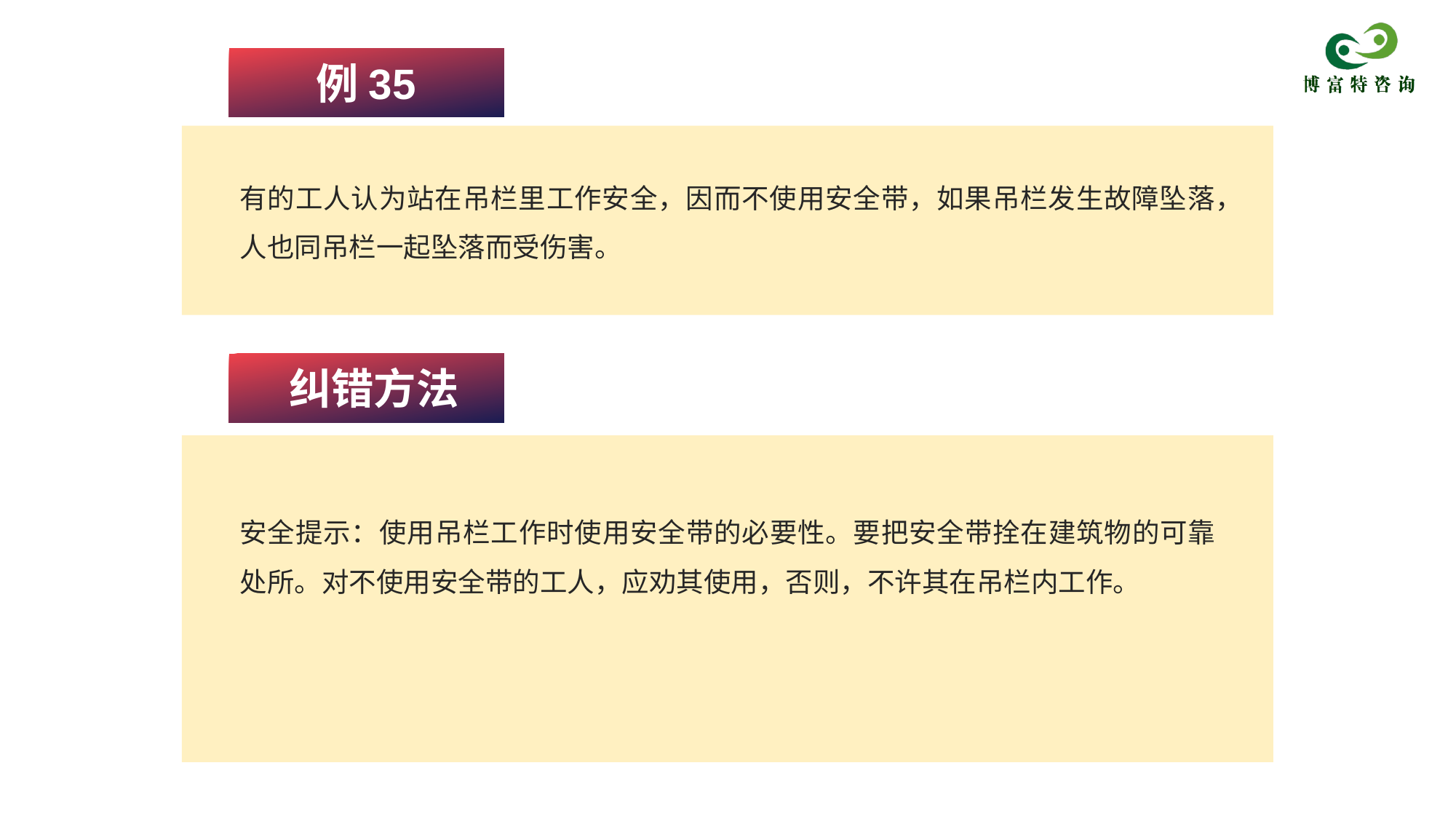

例35

有的工人认为站在吊栏里工作安全，因而不使用安全带，如果吊栏发生故障坠落，人也同吊栏一起坠落而受伤害。

纠错方法

安全提示：使用吊栏工作时使用安全带的必要性。要把安全带拴在建筑物的可靠处所。对不使用安全带的工人，应劝其使用，否则，不许其在吊栏内工作。